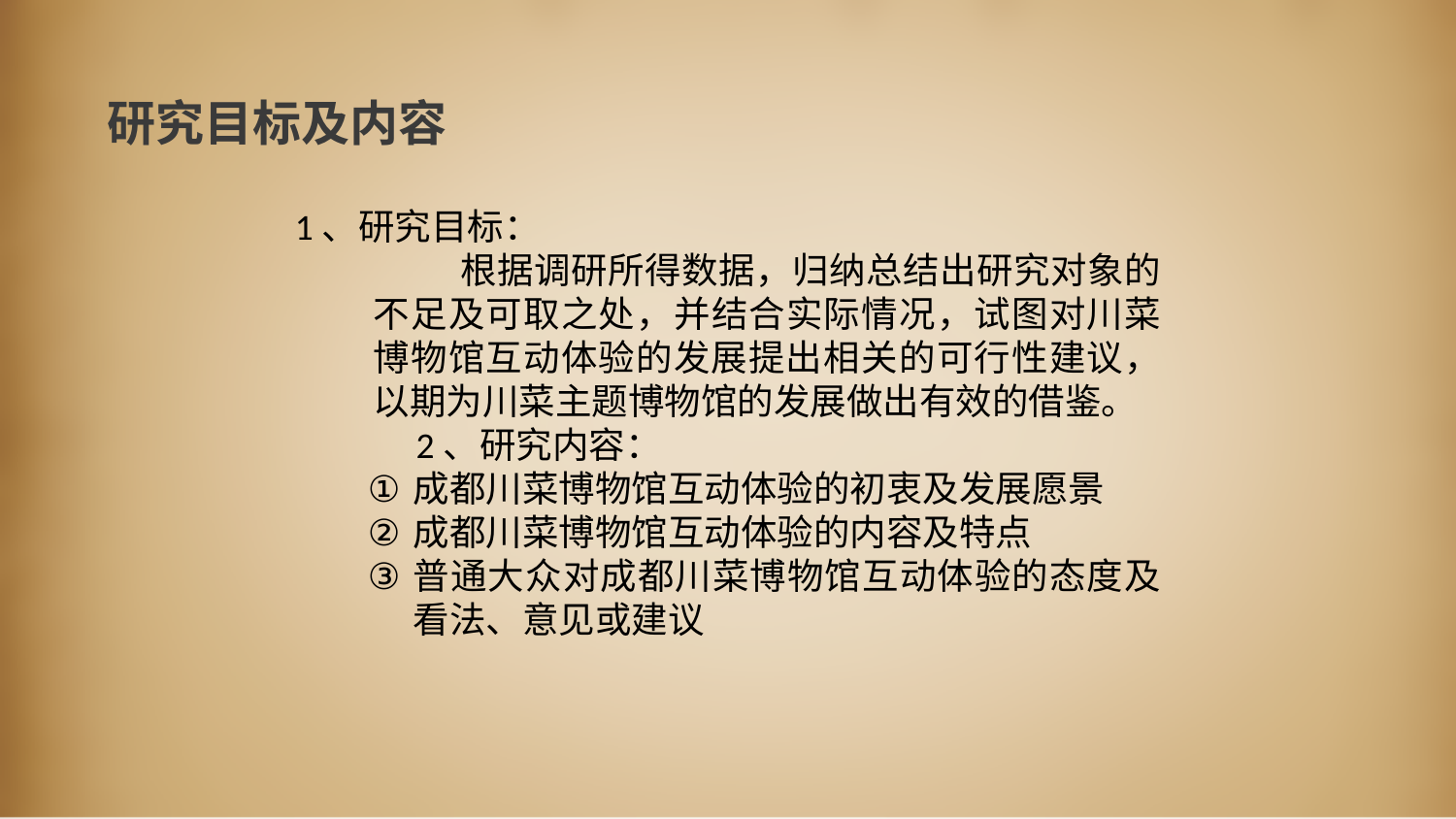

研究目标及内容
1、研究目标：
    根据调研所得数据，归纳总结出研究对象的不足及可取之处，并结合实际情况，试图对川菜博物馆互动体验的发展提出相关的可行性建议，以期为川菜主题博物馆的发展做出有效的借鉴。
2、研究内容：
成都川菜博物馆互动体验的初衷及发展愿景
成都川菜博物馆互动体验的内容及特点
普通大众对成都川菜博物馆互动体验的态度及看法、意见或建议